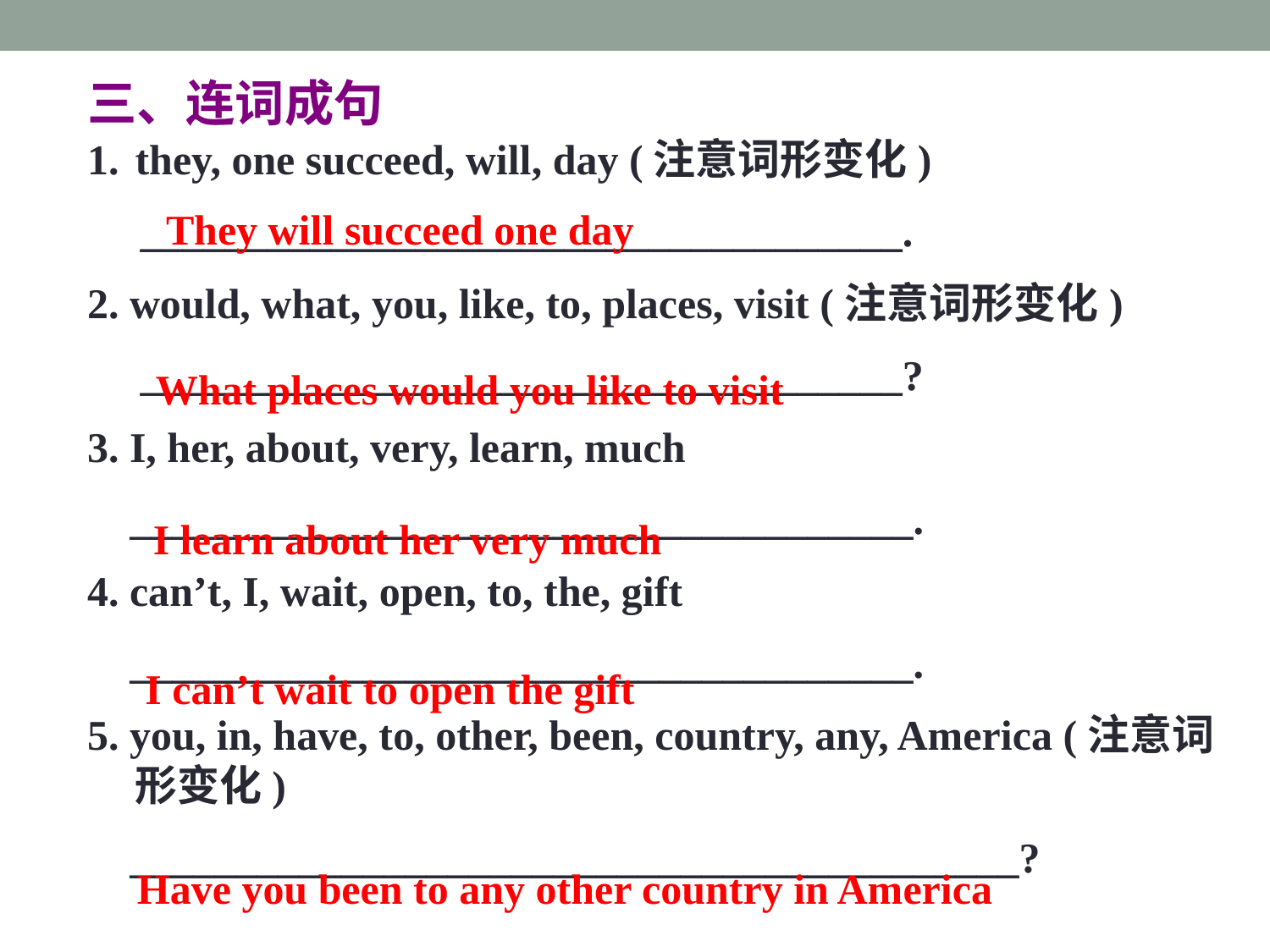

三、连词成句
they, one succeed, will, day (注意词形变化)
     ____________________________________.
2. would, what, you, like, to, places, visit (注意词形变化)
     ____________________________________?
3. I, her, about, very, learn, much
    _____________________________________.
4. can’t, I, wait, open, to, the, gift
    _____________________________________.
5. you, in, have, to, other, been, country, any, America (注意词形变化)
    __________________________________________?
They will succeed one day
What places would you like to visit
I learn about her very much
I can’t wait to open the gift
Have you been to any other country in America